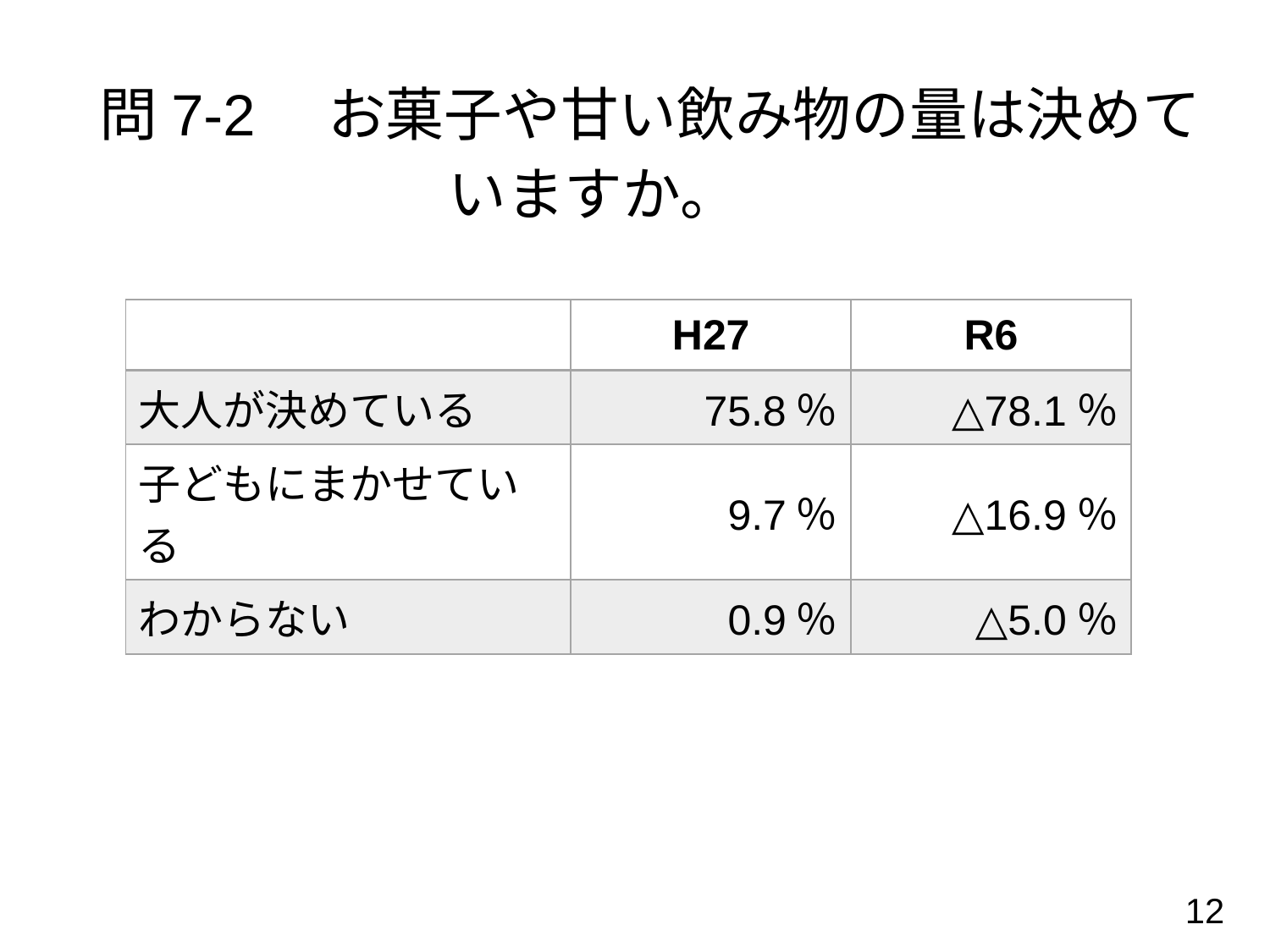

# 問7-2　お菓子や甘い飲み物の量は決めて 　　　　　　　いますか。
|  | H27 | R6 |
| --- | --- | --- |
| 大人が決めている | 75.8％ | △78.1％ |
| 子どもにまかせている | 9.7％ | △16.9％ |
| わからない | 0.9％ | △5.0％ |